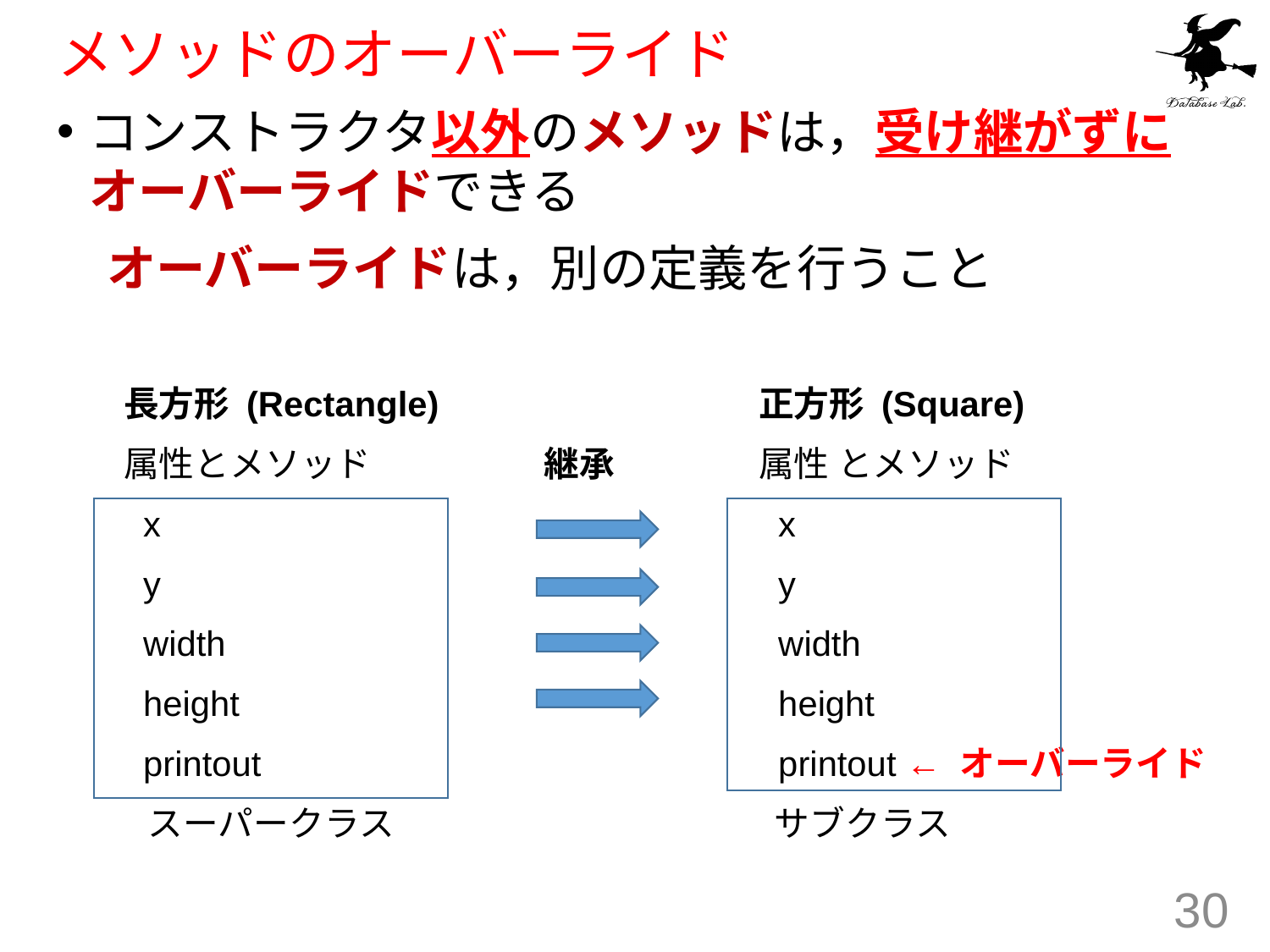

# メソッドのオーバーライド
コンストラクタ以外のメソッドは，受け継がずにオーバーライドできる
　オーバーライドは，別の定義を行うこと

長方形 (Rectangle)			正方形 (Square)
属性とメソッド	     	     継承		属性 とメソッド
  x					  x
  y					  y
  width					  width
  height					  height
  printout				  printout ← オーバーライド
  スーパークラス　　　　　　		  サブクラス

30